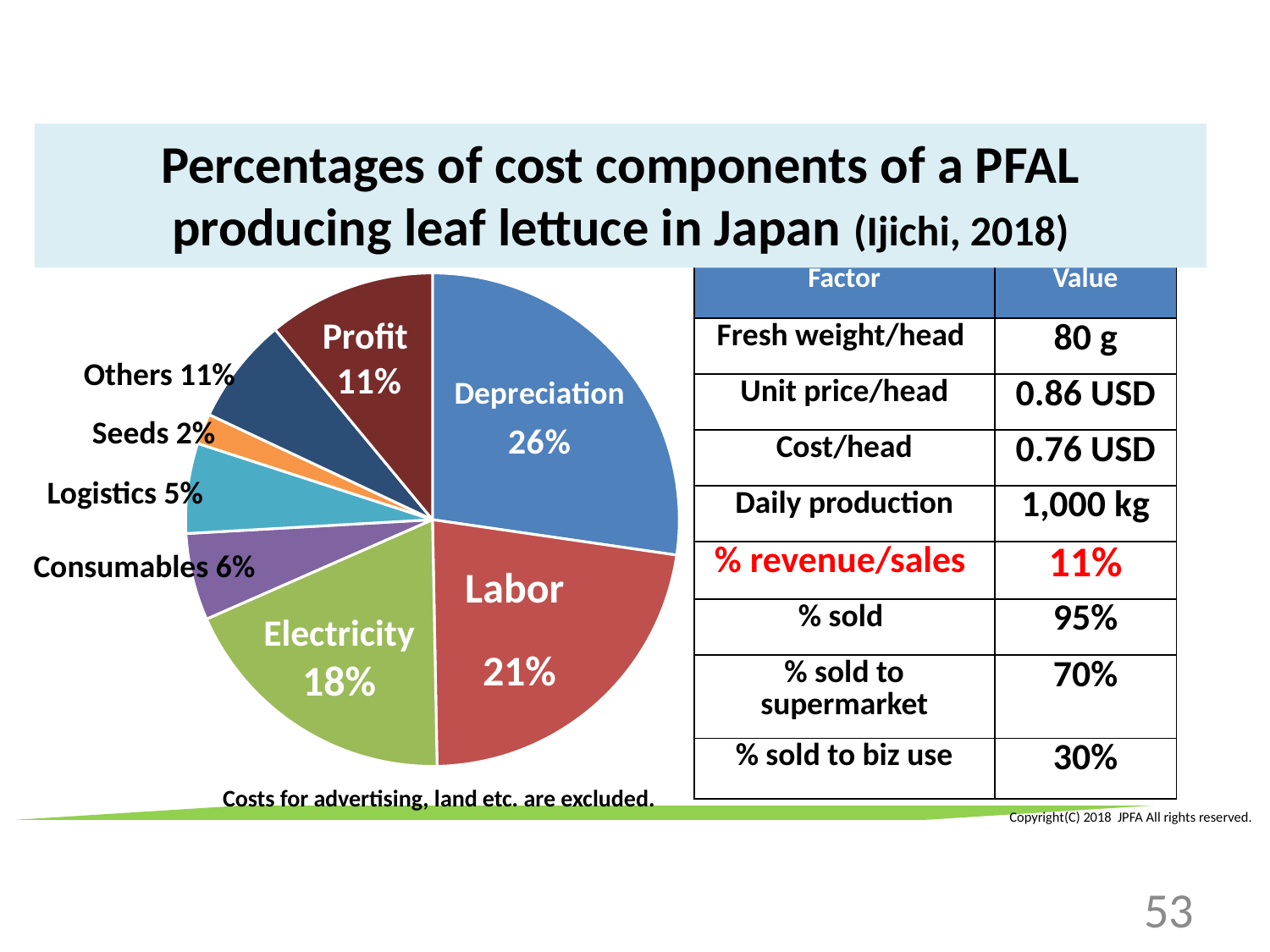

Percentages of cost components of a PFAL producing leaf lettuce in Japan (Ijichi, 2018)
| Factor | Value |
| --- | --- |
| Fresh weight/head | 80 g |
| Unit price/head | 0.86 USD |
| Cost/head | 0.76 USD |
| Daily production | 1,000 kg |
| % revenue/sales | 11% |
| % sold | 95% |
| % sold to supermarket | 70% |
| % sold to biz use | 30% |

### Chart

| Category | 売上高 |
|---|---|
| 第 1 四半期 | 27.3 |
| 第 2 四半期 | 22.4 |
| 第 3 四半期 | 18.7 |
| 第 4 四半期 | 5.7 |
Profit
11%
Others 11%
Others
11%
Seeds 2%
Logistics 5%
Consumables 6%
Electricity21%
Labor

21%
Electricity
18%
Costs for advertising, land etc. are excluded.
Copyright(C) 2018  JPFA All rights reserved.

53